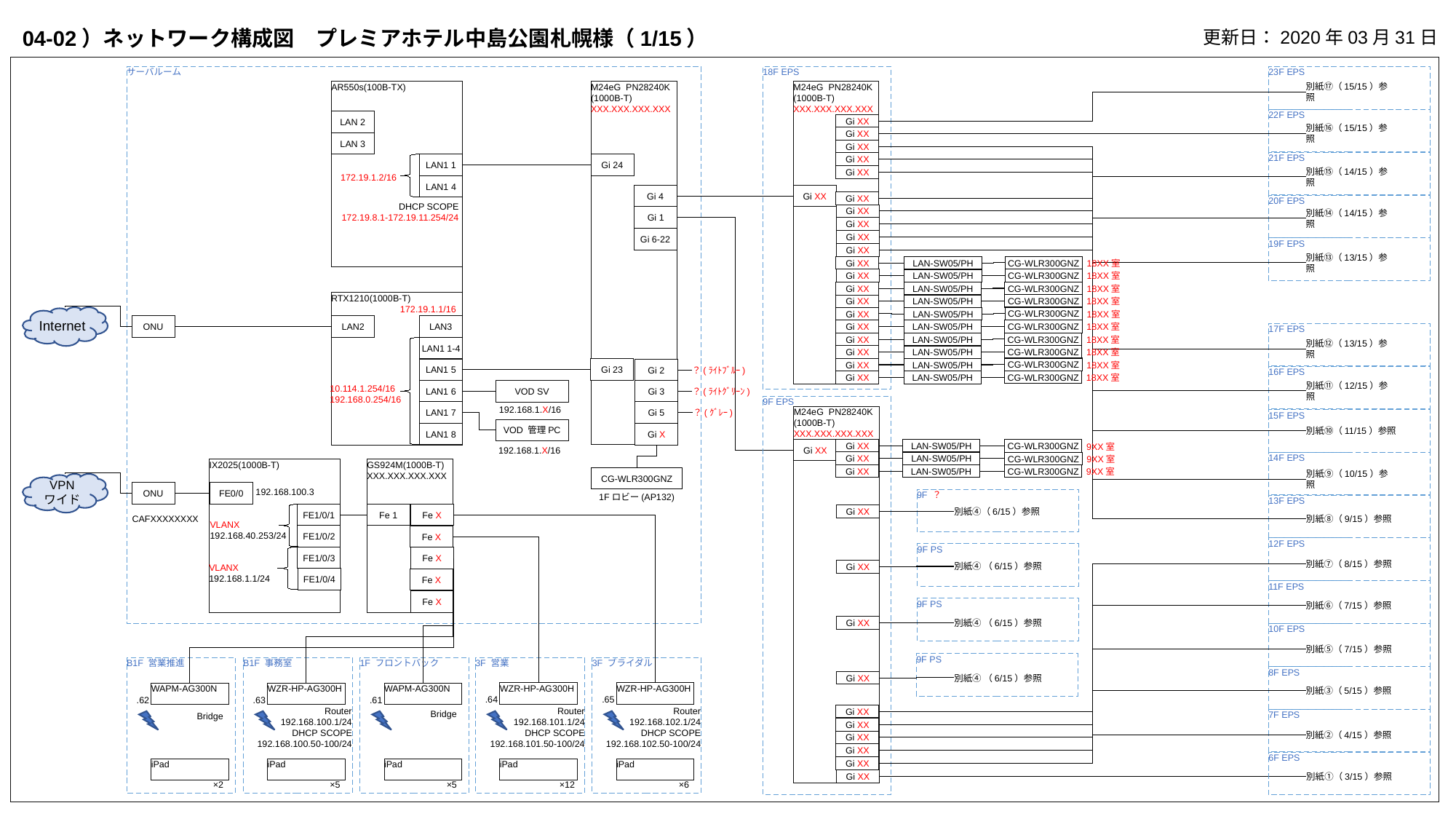

更新日：2020年03月31日
04-02）ネットワーク構成図　プレミアホテル中島公園札幌様（1/15）

18F EPS
23F EPS
サーバルーム
M24eG  PN28240K
(1000B-T)
XXX.XXX.XXX.XXX

別紙⑰（15/15）参照
AR550s(100B-TX)
M24eG  PN28240K
(1000B-T)
XXX.XXX.XXX.XXX

22F EPS
LAN 2
Gi XX
別紙⑯（15/15）参照
Gi XX
LAN 3
Gi XX
21F EPS
Gi XX

LAN1 1
Gi 24
172.19.1.2/16
Gi XX
別紙⑮（14/15）参照
LAN1 4
Gi XX
Gi 4
Gi XX
20F EPS
DHCP SCOPE
172.19.8.1-172.19.11.254/24
Gi XX
Gi 1
別紙⑭（14/15）参照
Gi XX
Gi 6-22
Gi XX
19F EPS
Gi XX
別紙⑬（13/15）参照
CG-WLR300GNZ
Gi XX
LAN-SW05/PH
18XX室
CG-WLR300GNZ
Gi XX
LAN-SW05/PH
18XX室
CG-WLR300GNZ
Gi XX
LAN-SW05/PH
18XX室
RTX1210(1000B-T)
CG-WLR300GNZ
Gi XX
LAN-SW05/PH
18XX室
172.19.1.1/16
Internet
CG-WLR300GNZ
Gi XX
LAN-SW05/PH
18XX室
ONU
LAN3
LAN2
CG-WLR300GNZ
LAN-SW05/PH
Gi XX
18XX室
17F EPS
CG-WLR300GNZ
LAN-SW05/PH
18XX室
Gi XX
LAN1 1-4

別紙⑫（13/15）参照
CG-WLR300GNZ
Gi XX
LAN-SW05/PH
18XX室
CG-WLR300GNZ
LAN-SW05/PH
Gi XX
18XX室
Gi 23
LAN1 5
？(ﾗｲﾄﾌﾞﾙｰ)
Gi 2
16F EPS
10.114.1.254/16
192.168.0.254/16
CG-WLR300GNZ
LAN-SW05/PH
18XX室
Gi XX
別紙⑪（12/15）参照
LAN1 6
？(ﾗｲﾄｸﾞﾘｰﾝ)
Gi 3
VOD SV
9F EPS
192.168.1.X/16
？(ｸﾞﾚｰ)
Gi 5
LAN1 7
M24eG  PN28240K
(1000B-T)
XXX.XXX.XXX.XXX

15F EPS
VOD 管理PC
別紙⑩（11/15）参照
LAN1 8
Gi X
192.168.1.X/16
Gi XX
Gi XX
LAN-SW05/PH
CG-WLR300GNZ
9XX室
LAN-SW05/PH
Gi XX
CG-WLR300GNZ
14F EPS
9XX室
IX2025(1000B-T)
GS924M(1000B-T)
XXX.XXX.XXX.XXX
LAN-SW05/PH
Gi XX
CG-WLR300GNZ
9XX室
CG-WLR300GNZ
別紙⑨（10/15）参照
VPN
ワイド
192.168.100.3
ONU
FE0/0
1Fロビー(AP132)
9F ？
13F EPS
CAFXXXXXXXX
別紙④（6/15）参照
Fe X
FE1/0/1

Fe 1
Gi XX
VLANX
192.168.40.253/24
別紙⑧（9/15）参照
FE1/0/2
Fe X
12F EPS
9F PS
FE1/0/3

Fe X
VLANX
192.168.1.1/24
別紙⑦（8/15）参照
別紙④ （6/15）参照
Gi XX
FE1/0/4
Fe X
11F EPS
Fe X
別紙⑥（7/15）参照
9F PS
別紙④ （6/15）参照
Gi XX
10F EPS
別紙⑤（7/15）参照
9F PS
3F 営業
3F ブライダル
B1F 営業推進
B1F 事務室
1F フロントバック
8F EPS
別紙④ （6/15）参照
Gi XX
別紙③（5/15）参照
WZR-HP-AG300H
WZR-HP-AG300H
WAPM-AG300N
WZR-HP-AG300H
WAPM-AG300N
.64
.65
.62
.63
.61
Router
192.168.100.1/24
DHCP SCOPE
192.168.100.50-100/24
Router
192.168.101.1/24
DHCP SCOPE
192.168.101.50-100/24
Router
192.168.102.1/24
DHCP SCOPE
192.168.102.50-100/24
Bridge
Bridge
Gi XX
7F EPS

Gi XX
別紙②（4/15）参照
Gi XX
Gi XX
6F EPS
Gi XX
iPad
iPad
iPad
iPad
iPad
別紙①（3/15）参照
Gi XX
×12
×6
×2
×5
×5